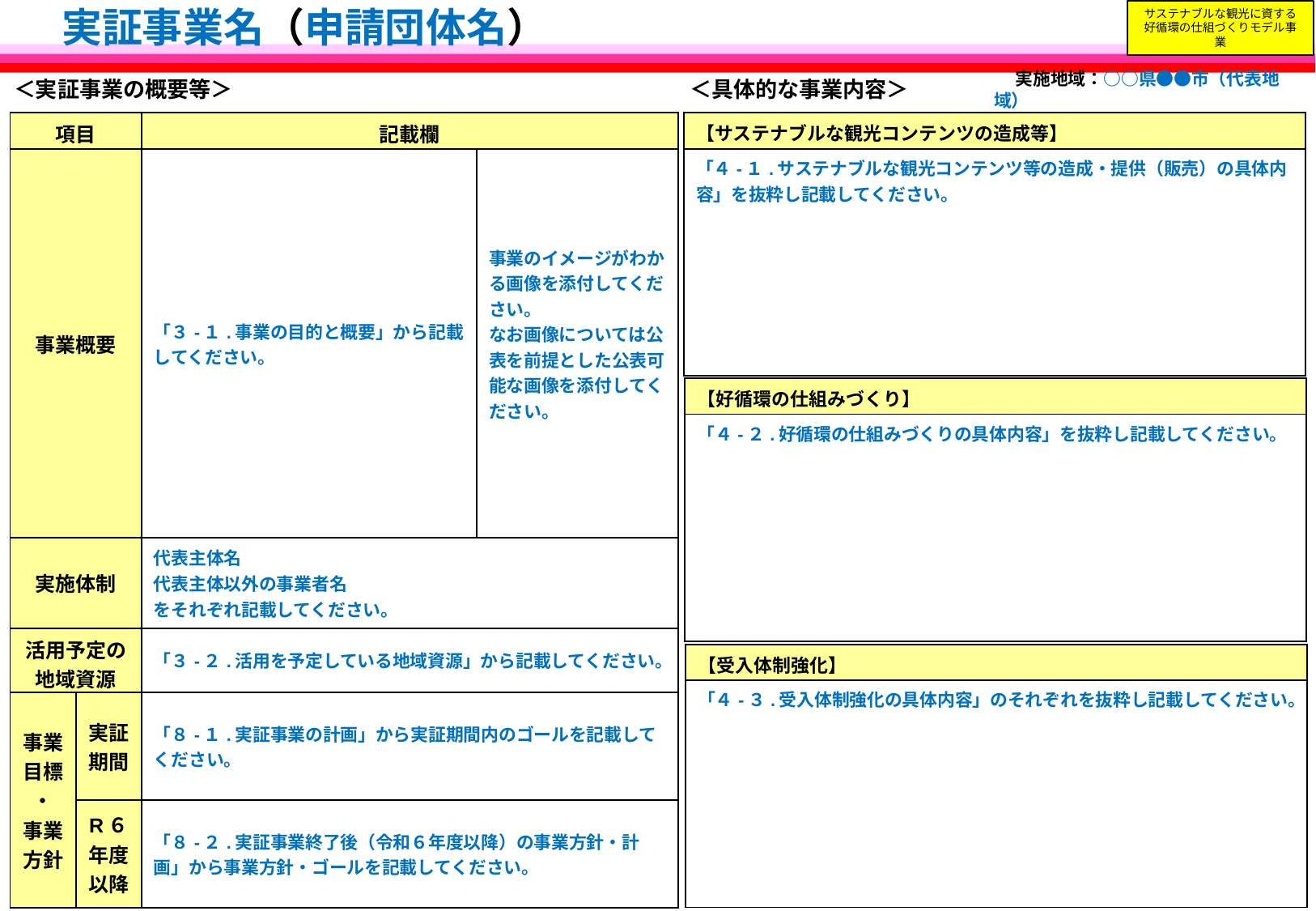

注１：公表される前提で作成してください。注２：実証事業の概要が本事業概要説明書１枚で分かるように簡潔に記載してください。
注３：青字の記入要領等を削除の上、黒字で記載してください。フォントサイズは【10.5ポイント以上】とし、重要な箇所は下線付きの赤字で記載してください。
　 実証事業名（申請団体名）
　 実施地域：○○県●●市（代表地域）
＜実証事業の概要等＞
＜具体的な事業内容＞
| 項目 |  | 記載欄 |  |
| --- | --- | --- | --- |
| 事業概要 |  | 「３-１.事業の目的と概要」から記載してください。 | 事業のイメージがわかる画像を添付してください。 なお画像については公表を前提とした公表可能な画像を添付してください。 |
| 実施体制 |  | 代表主体名 代表主体以外の事業者名 をそれぞれ記載してください。 |  |
| 活用予定の 地域資源 |  | 「３-２.活用を予定している地域資源」から記載してください。 |  |
| 事業目標 ・ 事業方針 | 実証期間 | 「８-１.実証事業の計画」から実証期間内のゴールを記載してください。 |  |
|  | R６年度以降 | 「８-２.実証事業終了後（令和６年度以降）の事業方針・計画」から事業方針・ゴールを記載してください。 |  |
| 【サステナブルな観光コンテンツの造成等】 |
| --- |
| 「４-１.サステナブルな観光コンテンツ等の造成・提供（販売）の具体内容」を抜粋し記載してください。 |
| 【好循環の仕組みづくり】 |
| --- |
| 「４-２.好循環の仕組みづくりの具体内容」を抜粋し記載してください。 |
| 【受入体制強化】 |
| --- |
| 「４-３.受入体制強化の具体内容」のそれぞれを抜粋し記載してください。 |